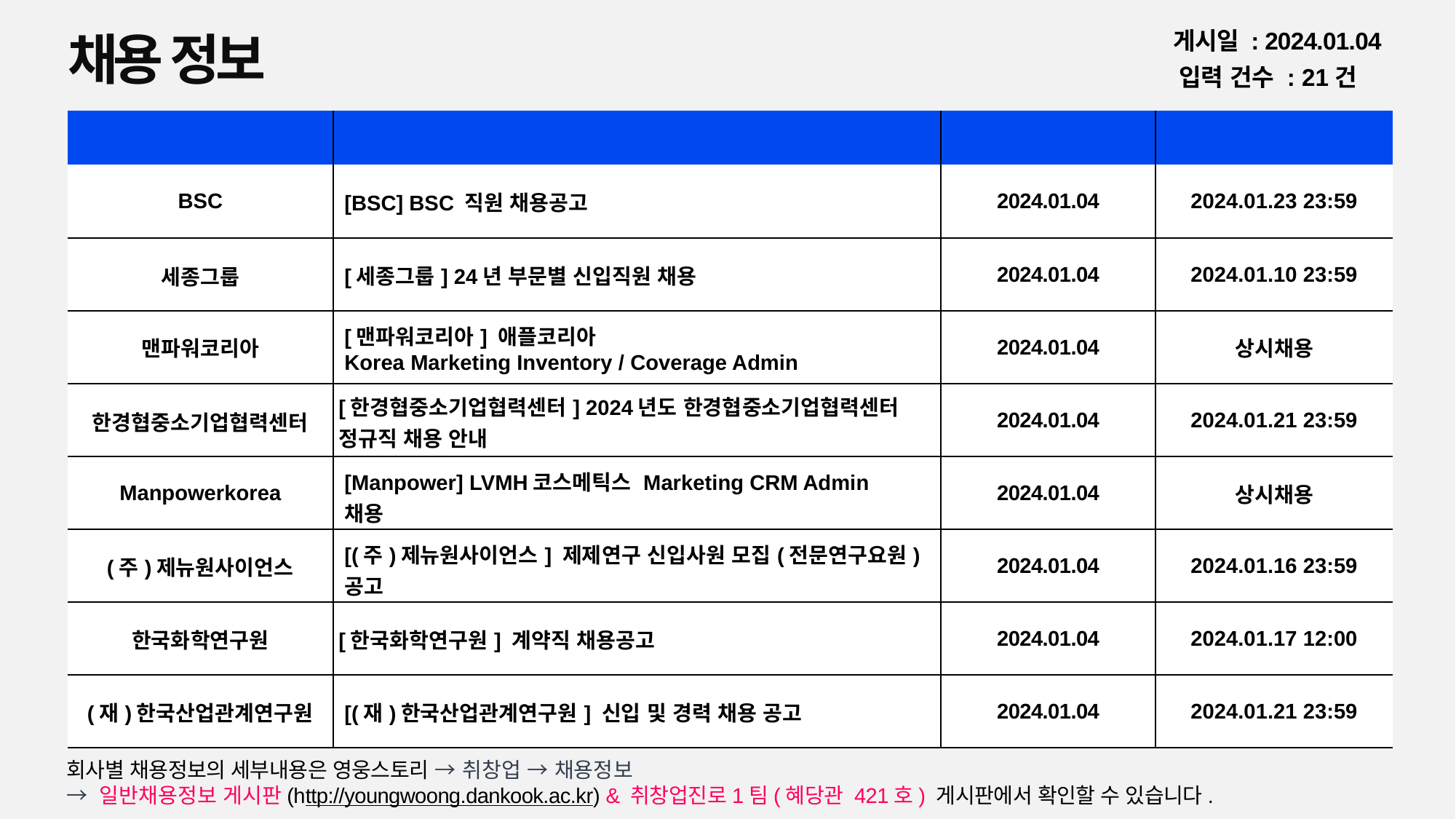

채용 정보
게시일 : 2024.01.04
입력 건수 : 21건
| 회사명 | 공고명 | 등록일 | 마감일 |
| --- | --- | --- | --- |
| BSC | [BSC] BSC 직원 채용공고 | 2024.01.04 | 2024.01.23 23:59 |
| 세종그룹 | [세종그룹] 24년 부문별 신입직원 채용 | 2024.01.04 | 2024.01.10 23:59 |
| 맨파워코리아 | [맨파워코리아] 애플코리아 Korea Marketing Inventory / Coverage Admin | 2024.01.04 | 상시채용 |
| 한경협중소기업협력센터 | [한경협중소기업협력센터] 2024년도 한경협중소기업협력센터 정규직 채용 안내 | 2024.01.04 | 2024.01.21 23:59 |
| Manpowerkorea | [Manpower] LVMH코스메틱스 Marketing CRM Admin 채용 | 2024.01.04 | 상시채용 |
| (주)제뉴원사이언스 | [(주)제뉴원사이언스] 제제연구 신입사원 모집(전문연구요원) 공고 | 2024.01.04 | 2024.01.16 23:59 |
| 한국화학연구원 | [한국화학연구원] 계약직 채용공고 | 2024.01.04 | 2024.01.17 12:00 |
| (재)한국산업관계연구원 | [(재)한국산업관계연구원] 신입 및 경력 채용 공고 | 2024.01.04 | 2024.01.21 23:59 |
회사별 채용정보의 세부내용은 영웅스토리 → 취창업 → 채용정보
→ 일반채용정보 게시판(http://youngwoong.dankook.ac.kr) & 취창업진로1팀(혜당관 421호) 게시판에서 확인할 수 있습니다.